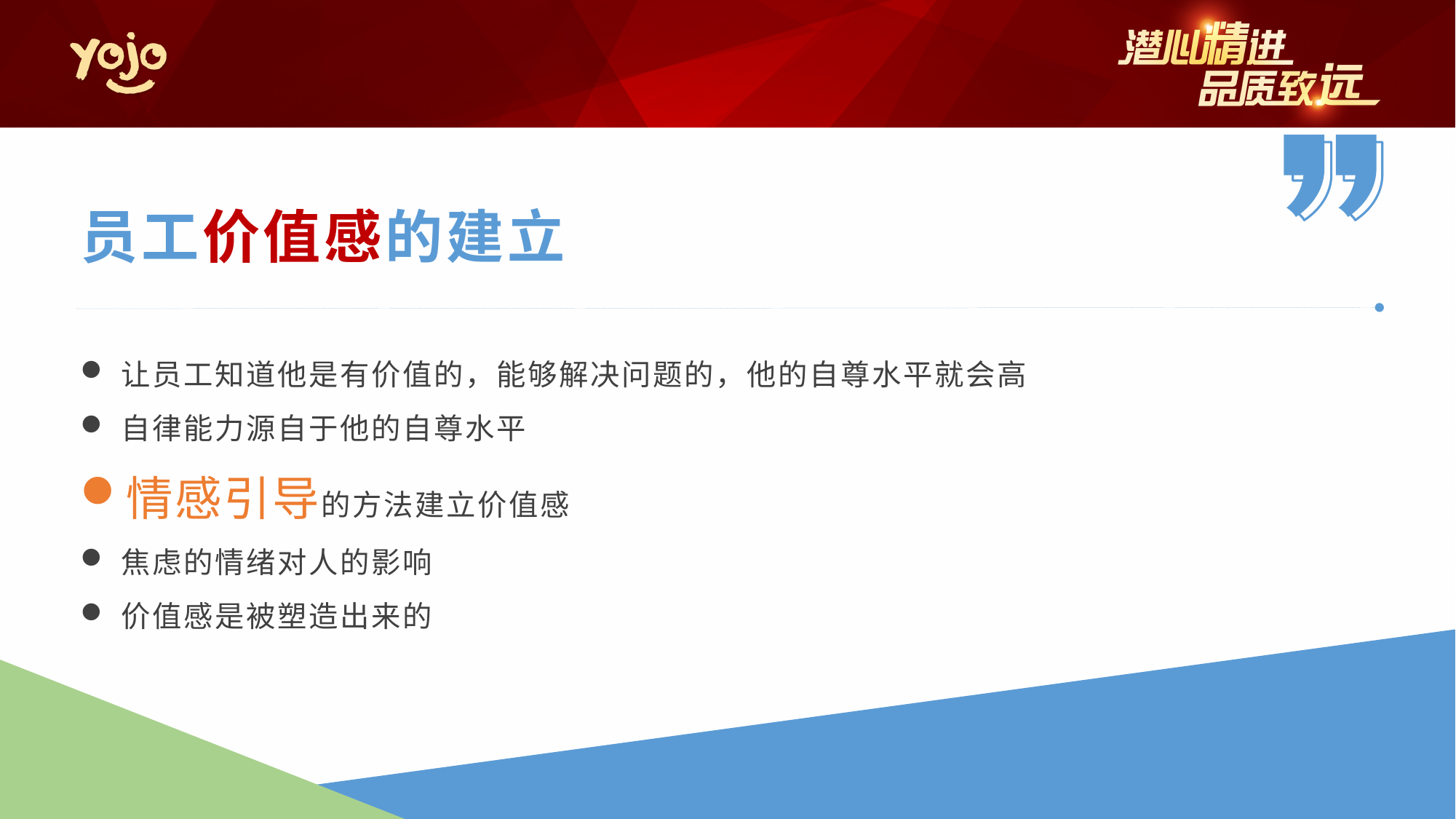

员工价值感的建立

让员工知道他是有价值的，能够解决问题的，他的自尊水平就会高
自律能力源自于他的自尊水平
情感引导的方法建立价值感
焦虑的情绪对人的影响
价值感是被塑造出来的